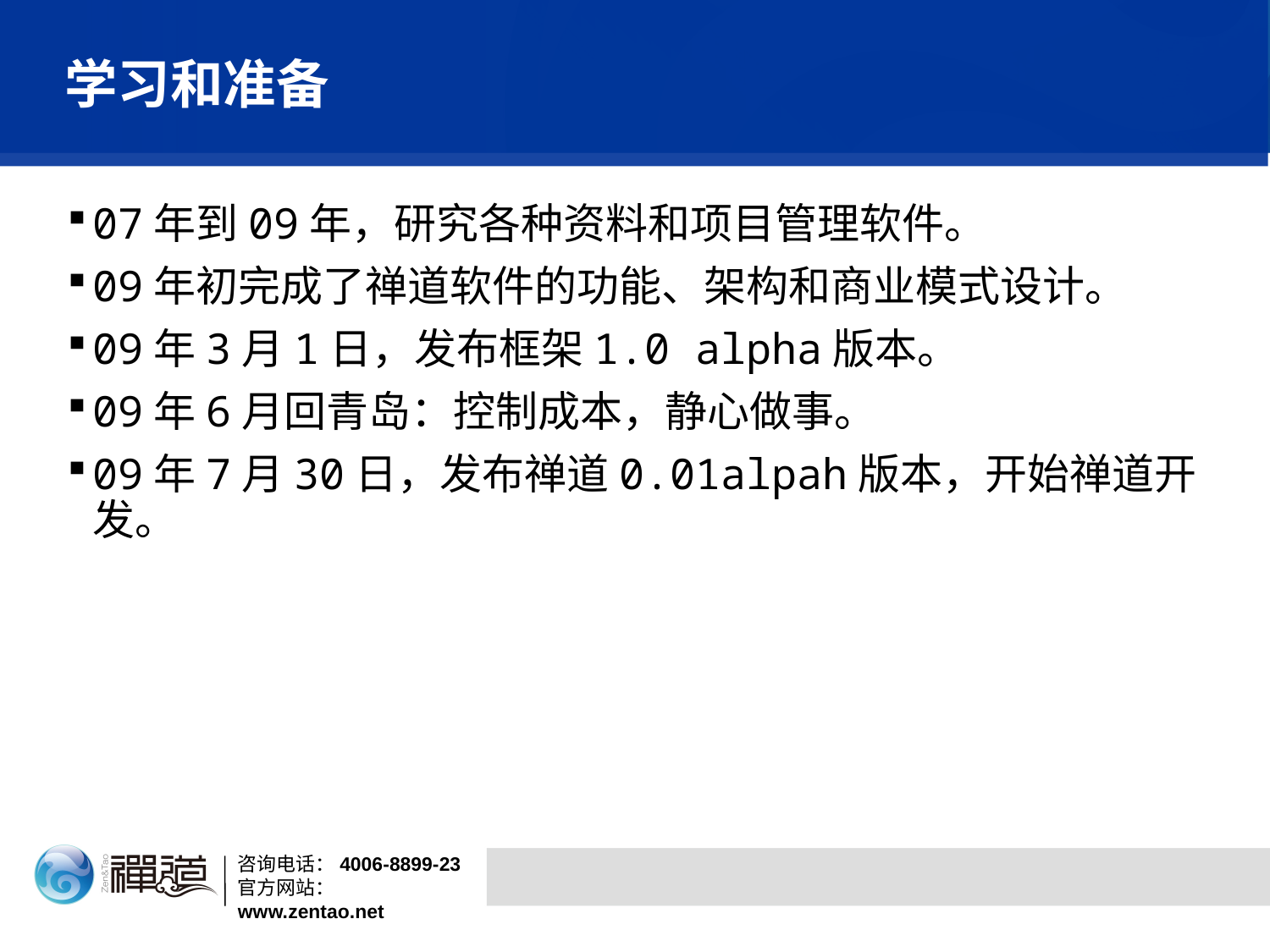

# 学习和准备

07年到09年，研究各种资料和项目管理软件。
09年初完成了禅道软件的功能、架构和商业模式设计。
09年3月1日，发布框架1.0 alpha版本。
09年6月回青岛：控制成本，静心做事。
09年7月30日，发布禅道0.01alpah版本，开始禅道开发。
咨询电话：4006-8899-23
官方网站：www.zentao.net